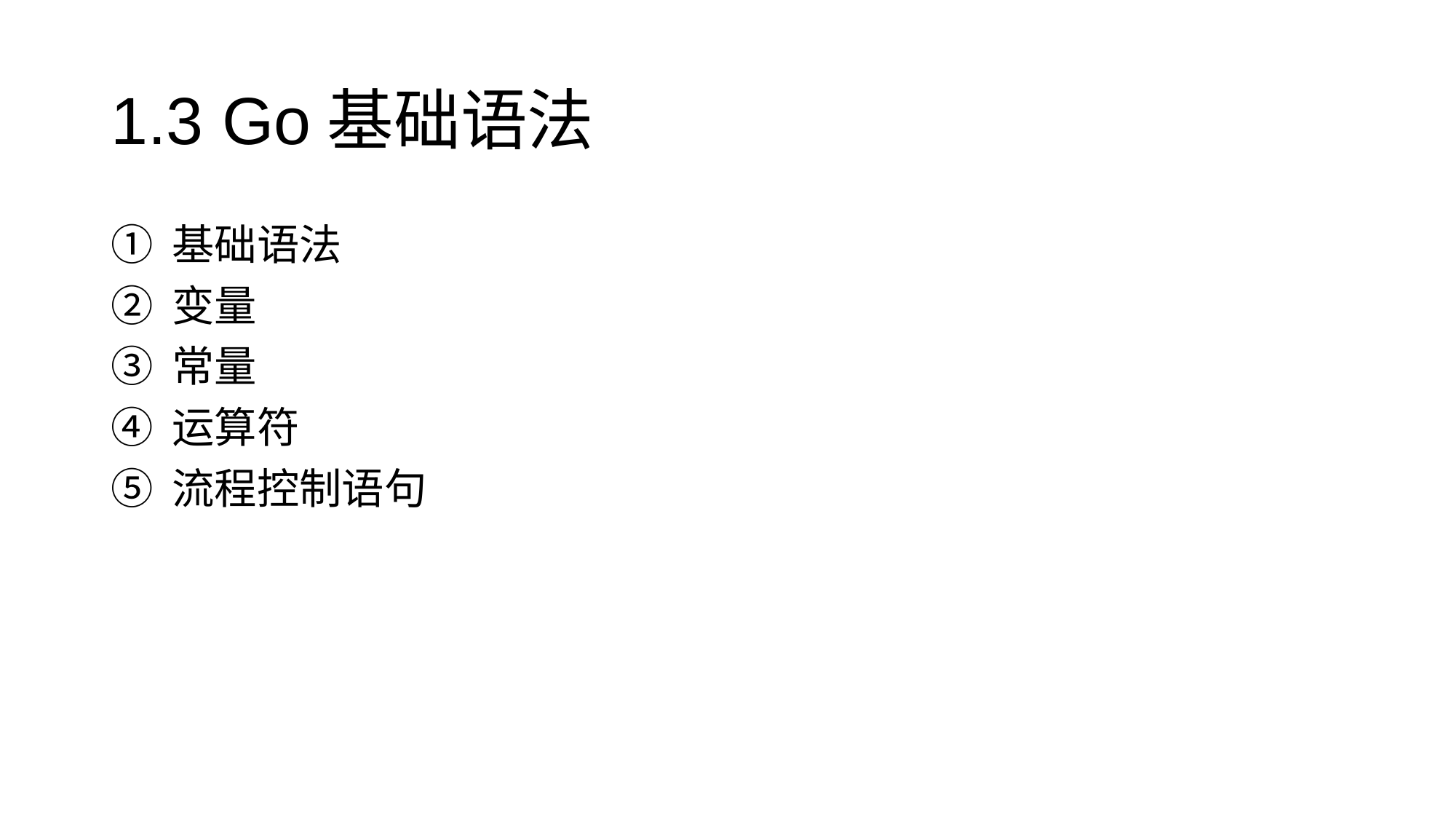

# 1.3 Go基础语法
基础语法
变量
常量
运算符
流程控制语句